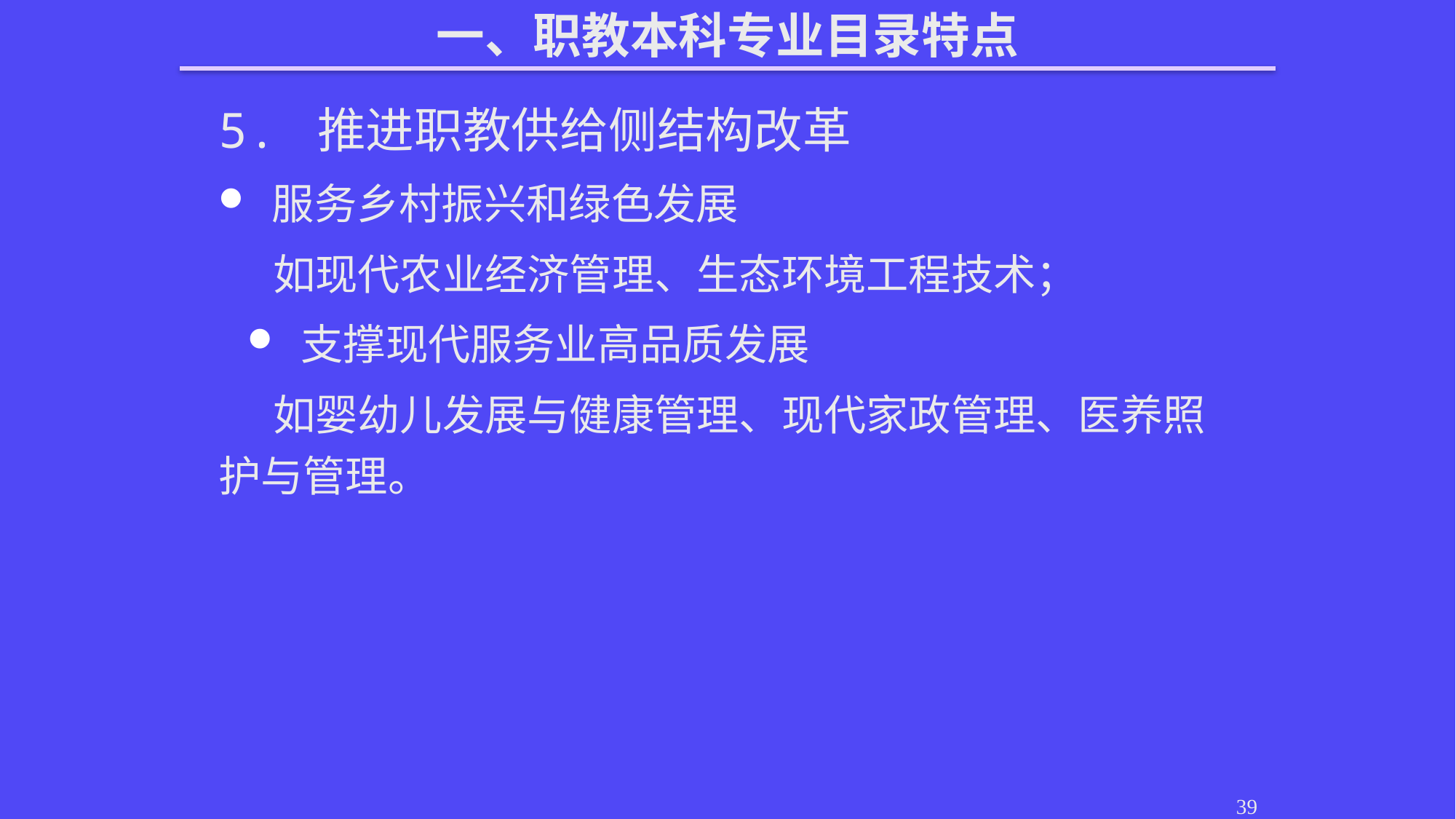

一、职教本科专业目录特点
5. 推进职教供给侧结构改革
 服务乡村振兴和绿色发展
如现代农业经济管理、生态环境工程技术；
 支撑现代服务业高品质发展
如婴幼儿发展与健康管理、现代家政管理、医养照护与管理。
39
39